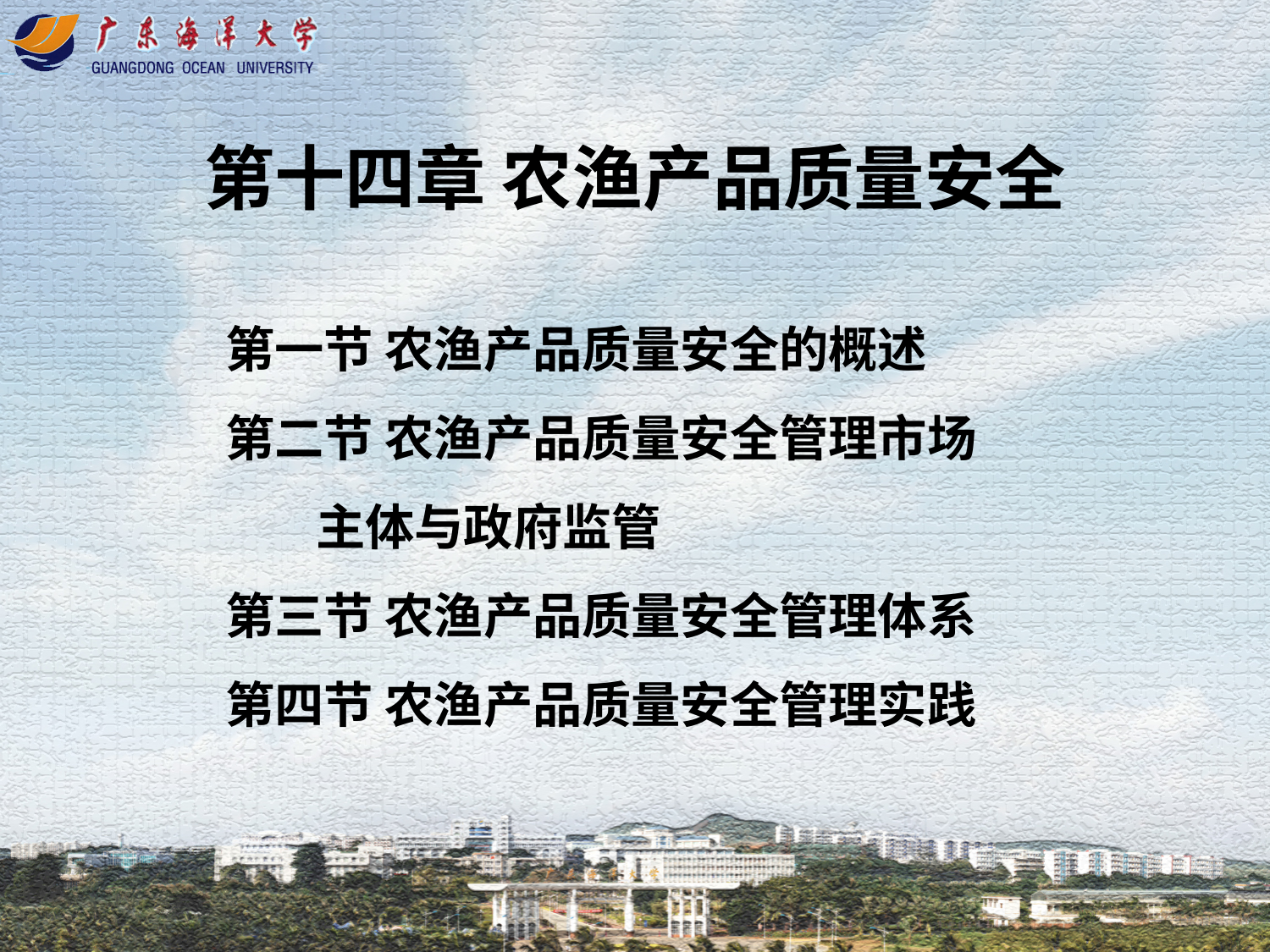

# 第十四章 农渔产品质量安全

第一节 农渔产品质量安全的概述
第二节 农渔产品质量安全管理市场
       主体与政府监管
第三节 农渔产品质量安全管理体系
第四节 农渔产品质量安全管理实践